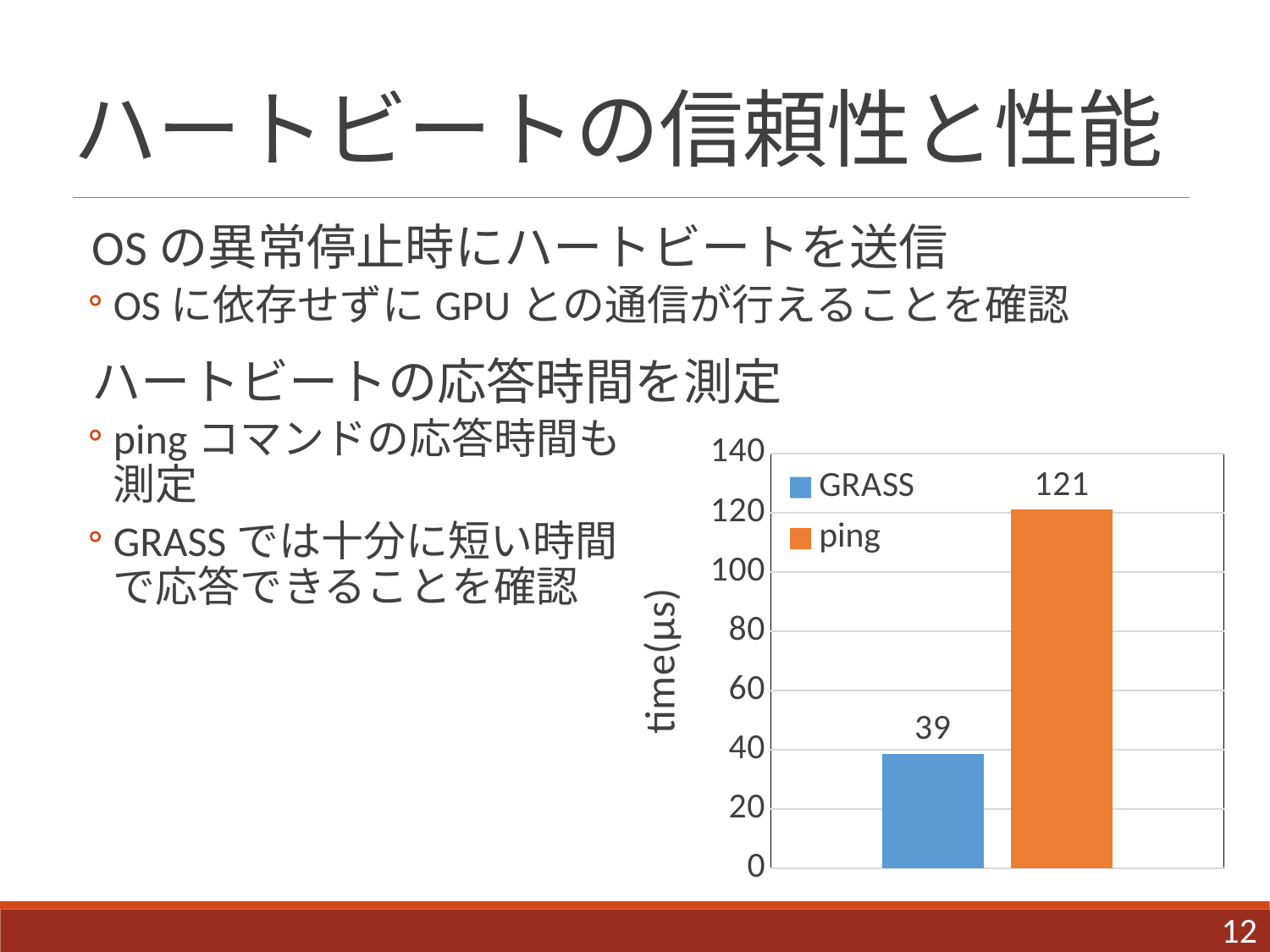

# ハートビートの信頼性と性能
OSの異常停止時にハートビートを送信
OSに依存せずにGPUとの通信が行えることを確認
ハートビートの応答時間を測定
pingコマンドの応答時間も
測定
GRASSでは十分に短い時間
で応答できることを確認

### Chart

| Category | GRASS | ping |
|---|---|---|
| time(μs) | 38.62 | 121.0 |
12